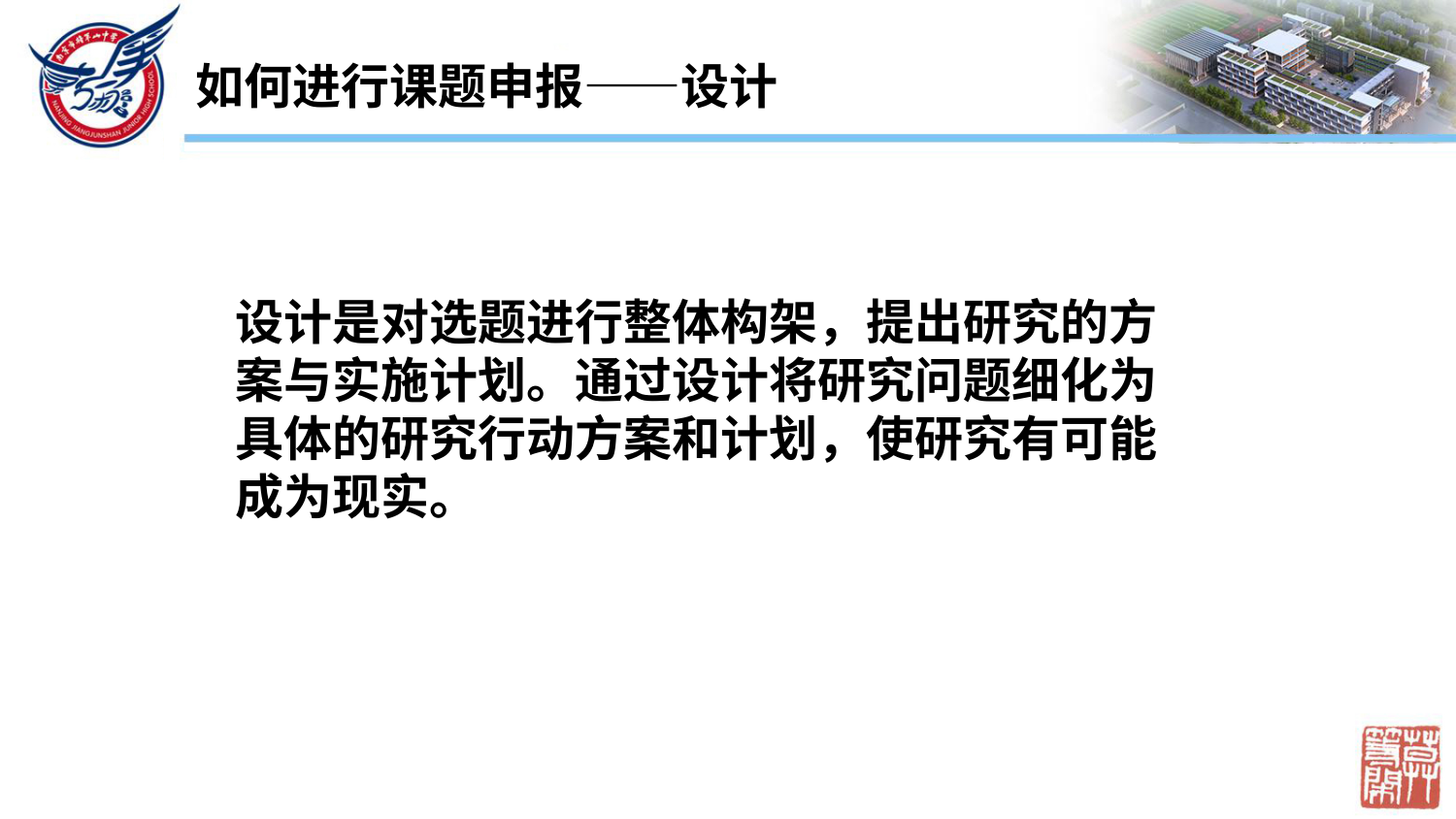

如何进行课题申报——设计
设计是对选题进行整体构架，提出研究的方案与实施计划。通过设计将研究问题细化为具体的研究行动方案和计划，使研究有可能成为现实。